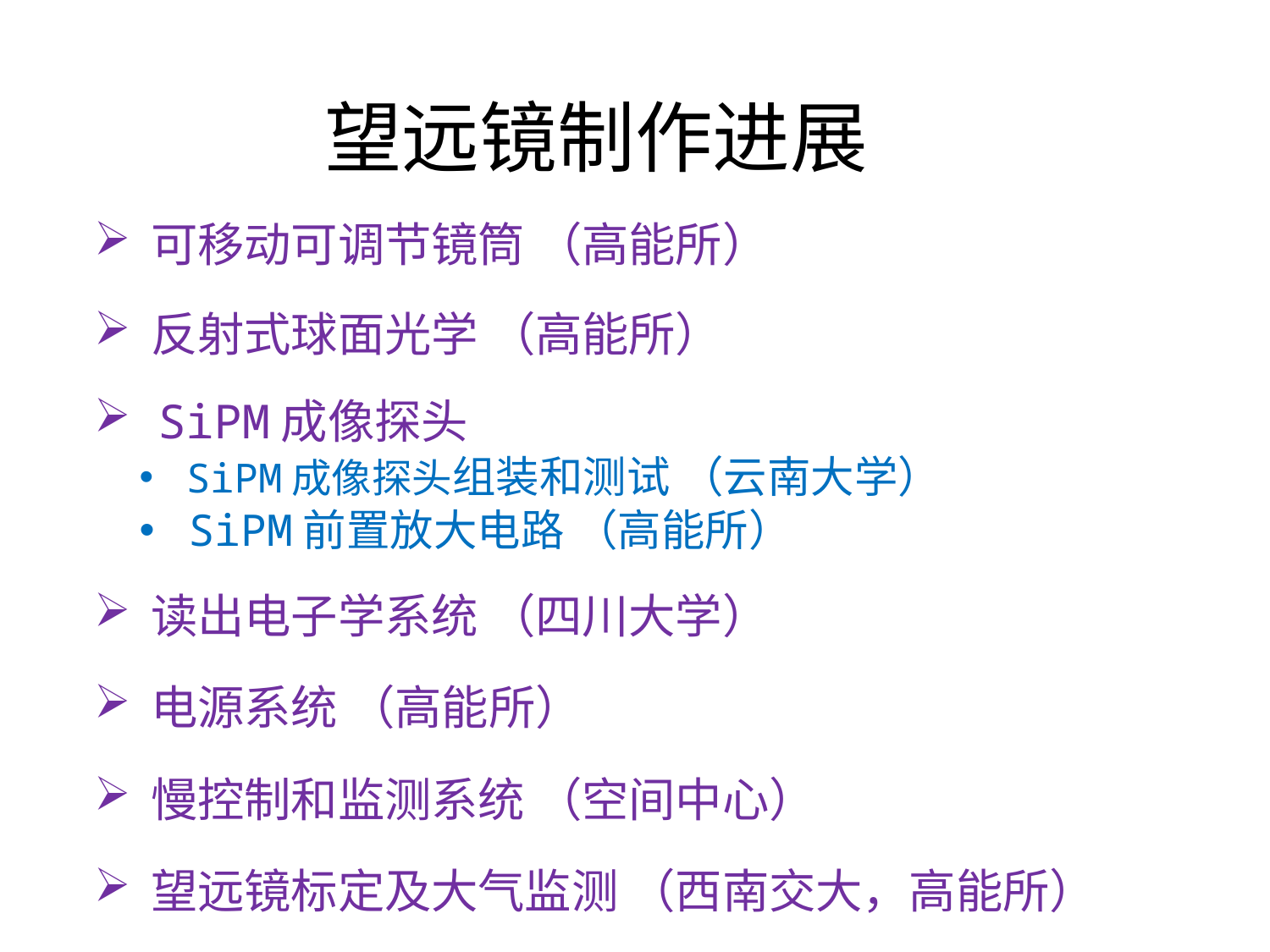

# 望远镜制作进展
 可移动可调节镜筒 （高能所）

 反射式球面光学 （高能所）

 SiPM成像探头
 SiPM成像探头组装和测试 （云南大学）
 SiPM前置放大电路 （高能所）

 读出电子学系统 （四川大学）

 电源系统 （高能所）

 慢控制和监测系统 （空间中心）

 望远镜标定及大气监测 （西南交大，高能所）